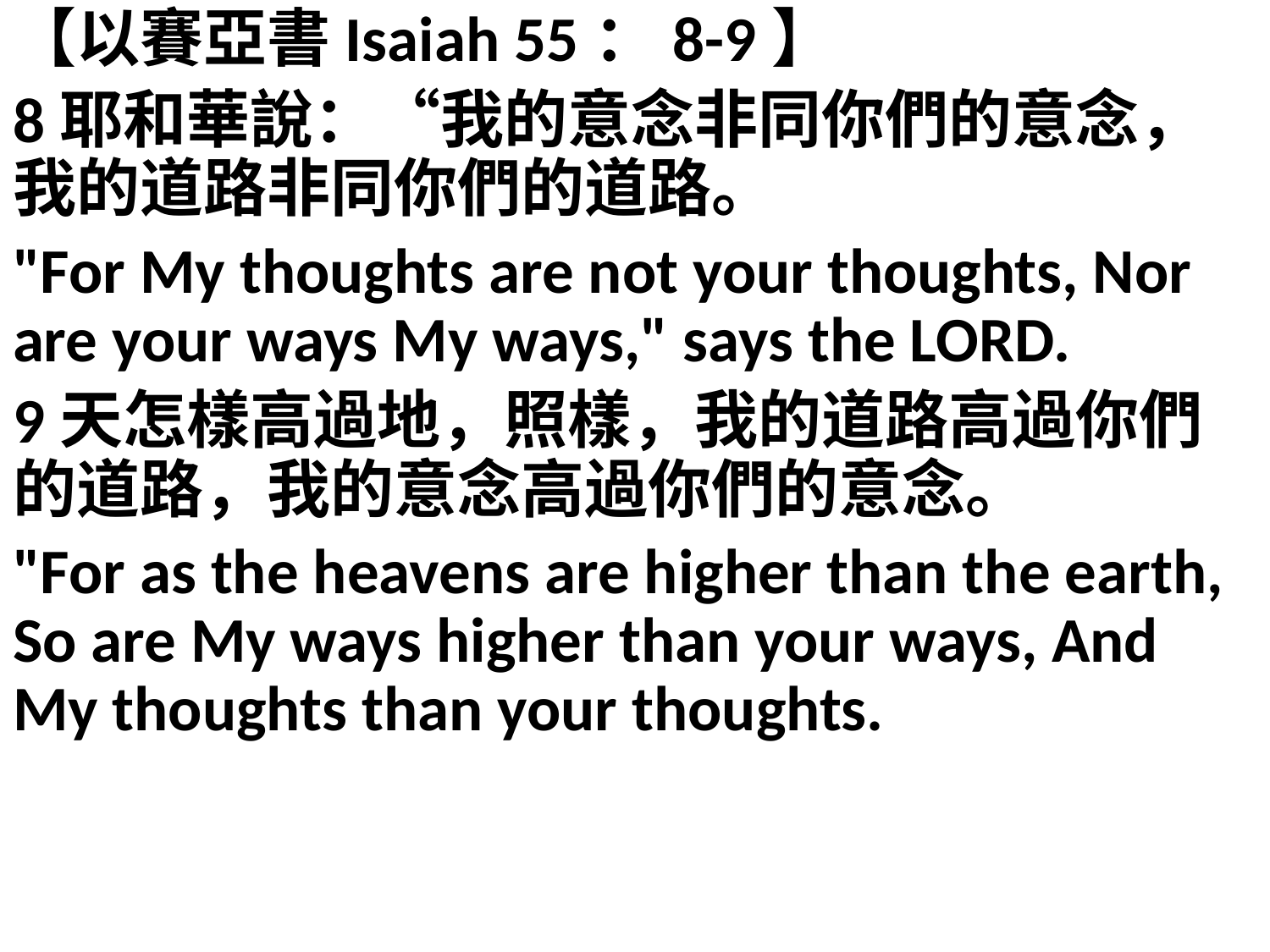

【以賽亞書Isaiah 55：8-9】
8耶和華說：“我的意念非同你們的意念，我的道路非同你們的道路。
"For My thoughts are not your thoughts, Nor are your ways My ways," says the LORD.
9天怎樣高過地，照樣，我的道路高過你們的道路，我的意念高過你們的意念。
"For as the heavens are higher than the earth, So are My ways higher than your ways, And My thoughts than your thoughts.